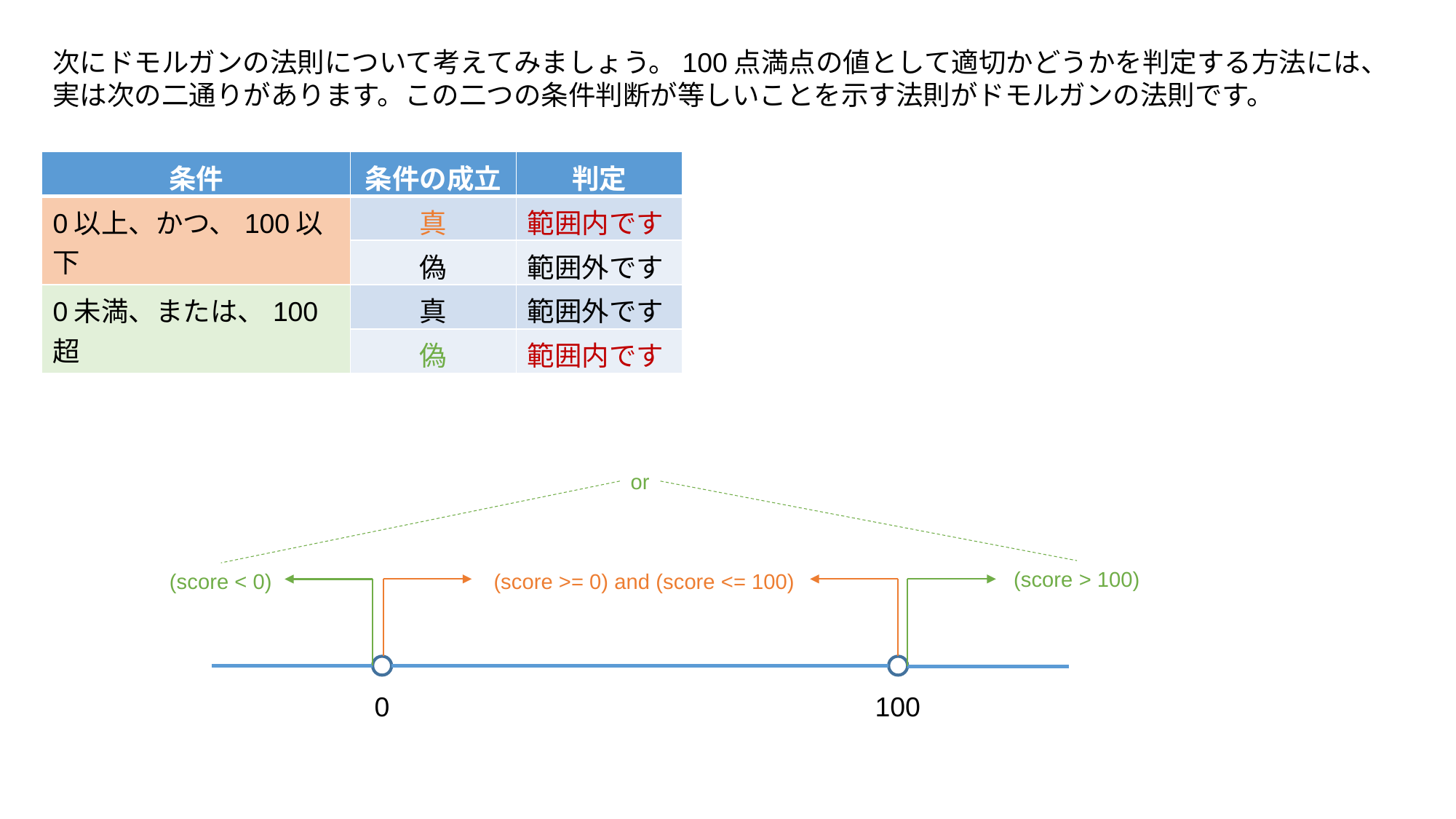

次にドモルガンの法則について考えてみましょう。100点満点の値として適切かどうかを判定する方法には、実は次の二通りがあります。この二つの条件判断が等しいことを示す法則がドモルガンの法則です。

| 条件 | 条件の成立 | 判定 |
| --- | --- | --- |
| 0以上、かつ、100以下 | 真 | 範囲内です |
|  | 偽 | 範囲外です |
| 0未満、または、100超 | 真 | 範囲外です |
|  | 偽 | 範囲内です |
or
(score > 100)
(score >= 0) and (score <= 100)
(score < 0)

0
100